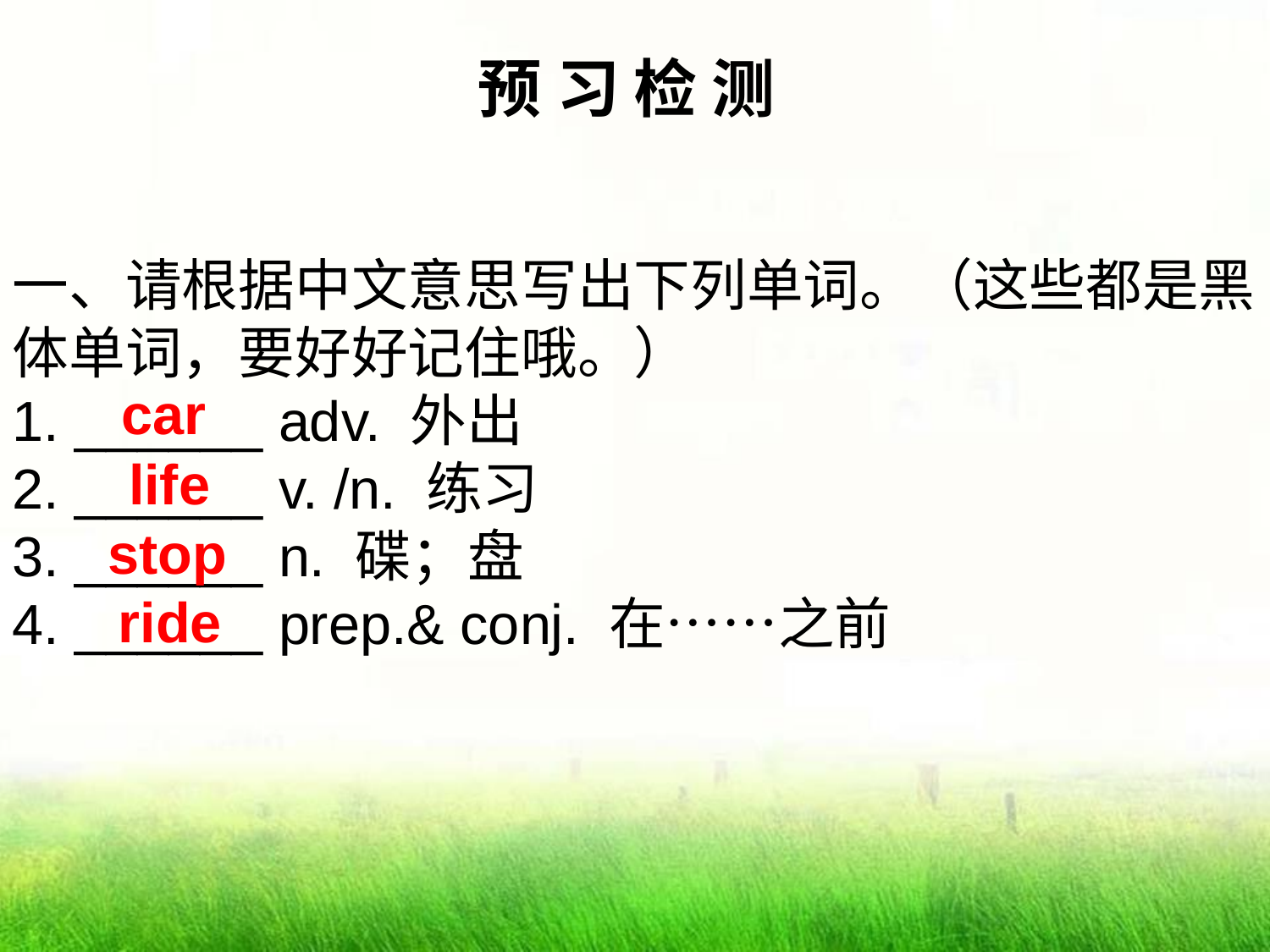

预 习 检 测
一、请根据中文意思写出下列单词。（这些都是黑体单词，要好好记住哦。）
1. ______ adv. 外出
2. ______ v. /n. 练习
3. ______ n. 碟；盘
4. ______ prep.& conj. 在……之前
car
life
stop
ride